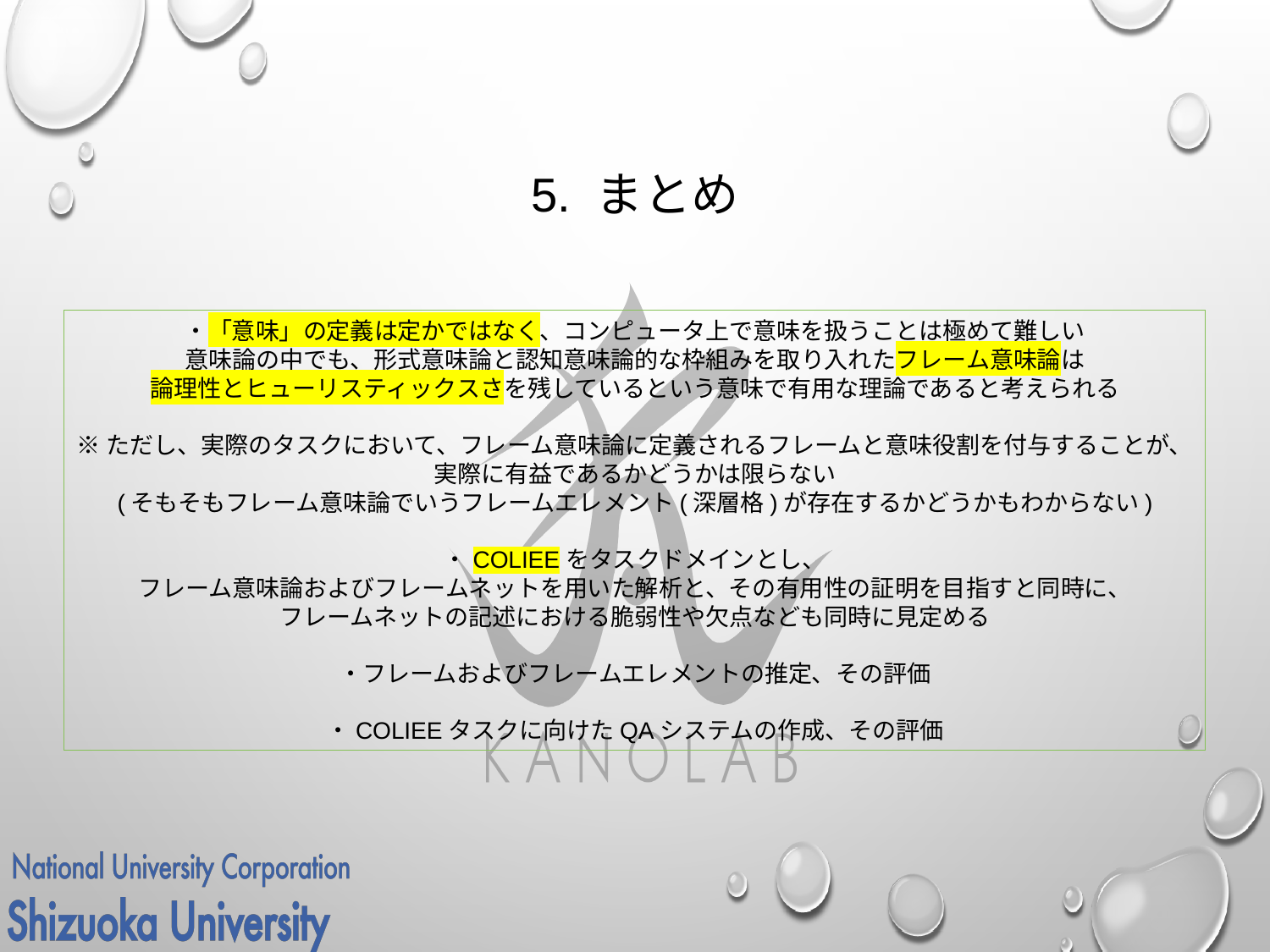

# 5. まとめ
・「意味」の定義は定かではなく、コンピュータ上で意味を扱うことは極めて難しい
意味論の中でも、形式意味論と認知意味論的な枠組みを取り入れたフレーム意味論は
論理性とヒューリスティックスさを残しているという意味で有用な理論であると考えられる

※ただし、実際のタスクにおいて、フレーム意味論に定義されるフレームと意味役割を付与することが、
実際に有益であるかどうかは限らない
(そもそもフレーム意味論でいうフレームエレメント(深層格)が存在するかどうかもわからない)

・COLIEEをタスクドメインとし、
フレーム意味論およびフレームネットを用いた解析と、その有用性の証明を目指すと同時に、
フレームネットの記述における脆弱性や欠点なども同時に見定める

・フレームおよびフレームエレメントの推定、その評価

・COLIEEタスクに向けたQAシステムの作成、その評価